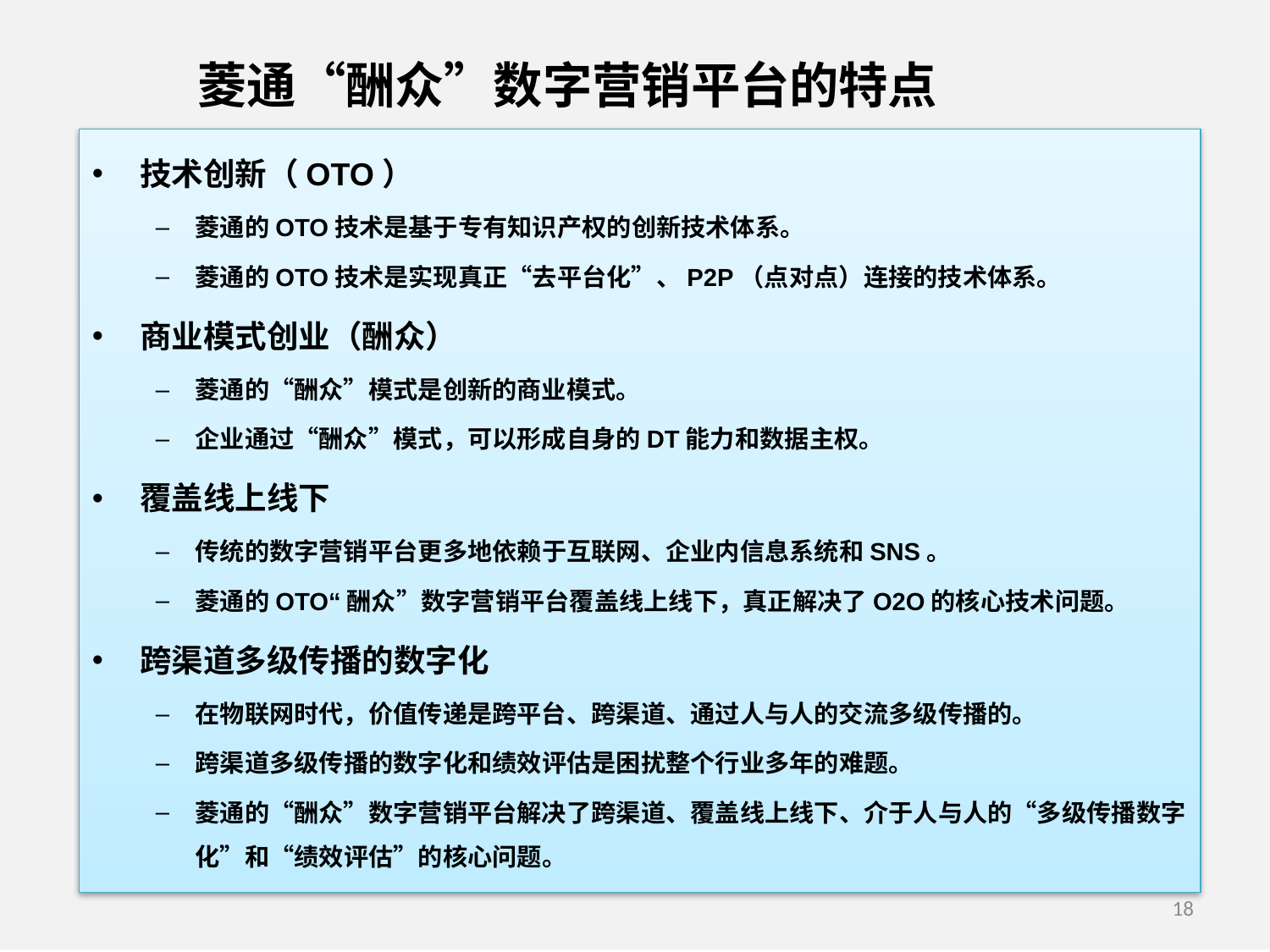

# 菱通“酬众”数字营销平台的特点
技术创新（OTO）
菱通的OTO技术是基于专有知识产权的创新技术体系。
菱通的OTO技术是实现真正“去平台化”、P2P（点对点）连接的技术体系。
商业模式创业（酬众）
菱通的“酬众”模式是创新的商业模式。
企业通过“酬众”模式，可以形成自身的DT能力和数据主权。
覆盖线上线下
传统的数字营销平台更多地依赖于互联网、企业内信息系统和SNS。
菱通的OTO“酬众”数字营销平台覆盖线上线下，真正解决了O2O的核心技术问题。
跨渠道多级传播的数字化
在物联网时代，价值传递是跨平台、跨渠道、通过人与人的交流多级传播的。
跨渠道多级传播的数字化和绩效评估是困扰整个行业多年的难题。
菱通的“酬众”数字营销平台解决了跨渠道、覆盖线上线下、介于人与人的“多级传播数字化”和“绩效评估”的核心问题。

18